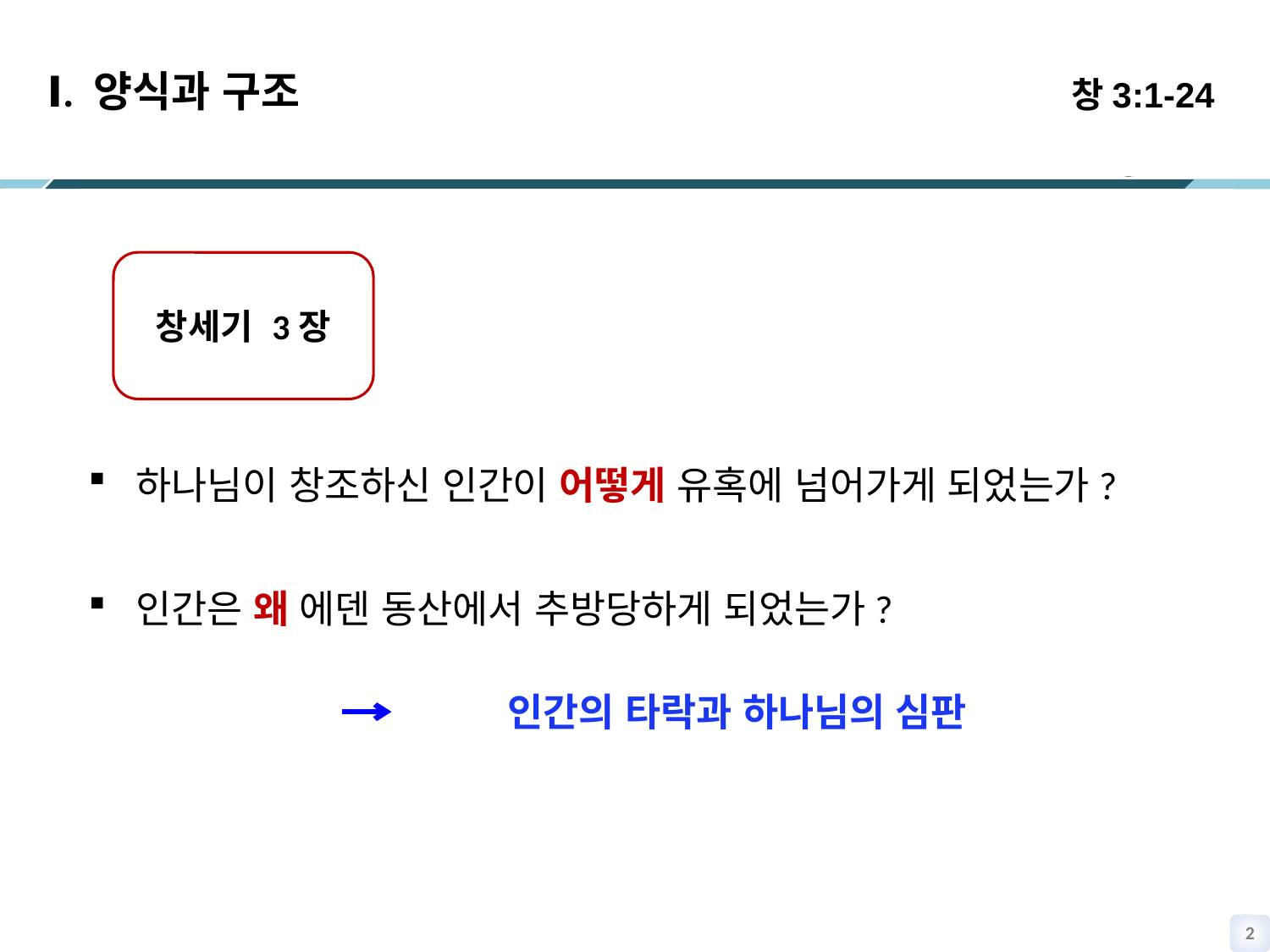

창3:1-24
# Ⅰ. 양식과 구조

하나님이 창조하신 인간이 어떻게 유혹에 넘어가게 되었는가?

인간은 왜 에덴 동산에서 추방당하게 되었는가?

                                      인간의 타락과 하나님의 심판

창세기 3장
2